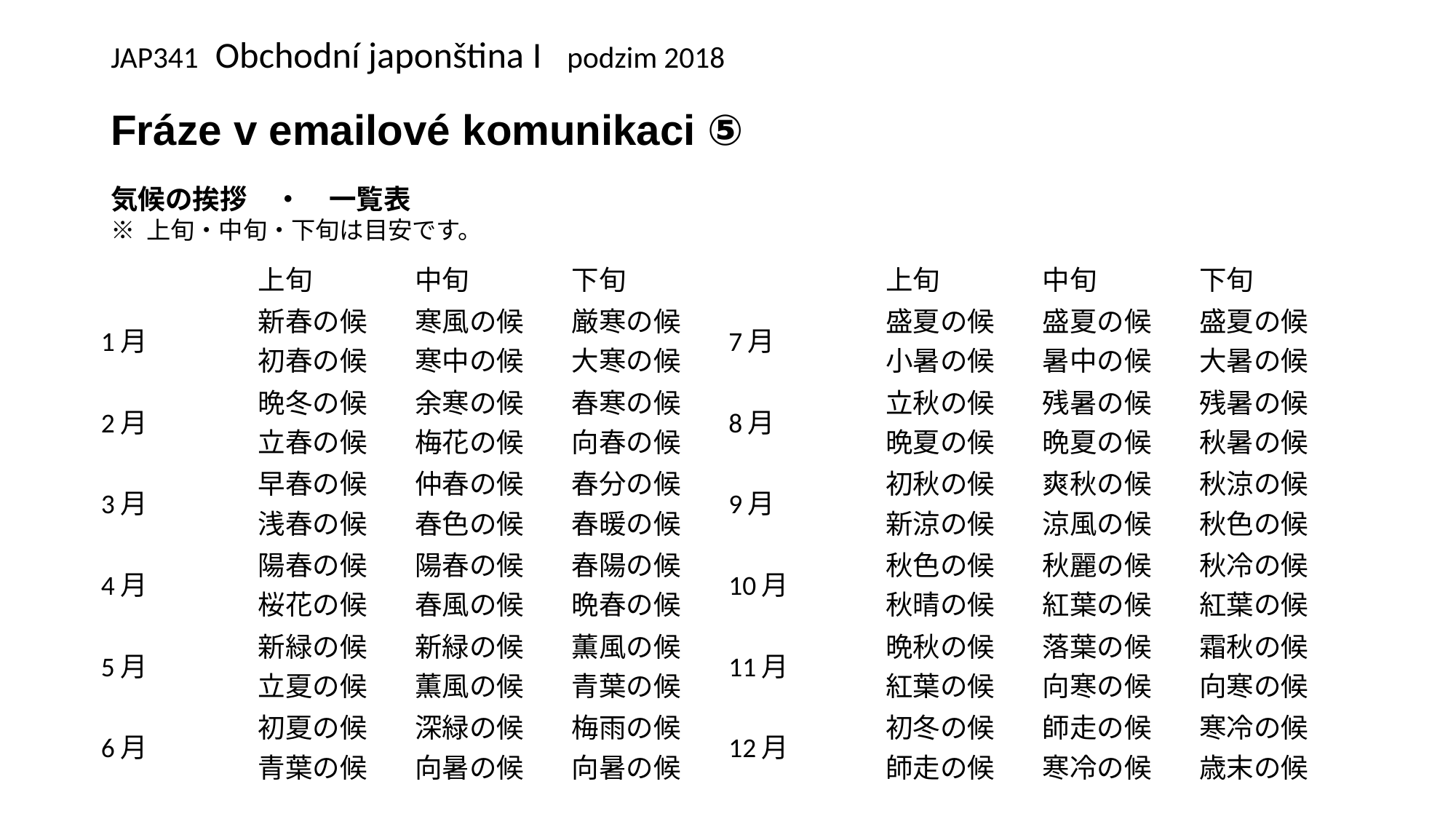

# JAP341  Obchodní japonština I   podzim 2018
Fráze v emailové komunikaci ⑤

気候の挨拶　・　一覧表
※ 上旬・中旬・下旬は目安です。
|  | 上旬 | 中旬 | 下旬 |  | 上旬 | 中旬 | 下旬 |
| --- | --- | --- | --- | --- | --- | --- | --- |
| 1月 | 新春の候 初春の候 | 寒風の候 寒中の候 | 厳寒の候 大寒の候 | 7月 | 盛夏の候 小暑の候 | 盛夏の候 暑中の候 | 盛夏の候 大暑の候 |
| 2月 | 晩冬の候 立春の候 | 余寒の候 梅花の候 | 春寒の候 向春の候 | 8月 | 立秋の候 晩夏の候 | 残暑の候 晩夏の候 | 残暑の候 秋暑の候 |
| 3月 | 早春の候 浅春の候 | 仲春の候 春色の候 | 春分の候 春暖の候 | 9月 | 初秋の候 新涼の候 | 爽秋の候 涼風の候 | 秋涼の候 秋色の候 |
| 4月 | 陽春の候 桜花の候 | 陽春の候 春風の候 | 春陽の候 晩春の候 | 10月 | 秋色の候 秋晴の候 | 秋麗の候 紅葉の候 | 秋冷の候 紅葉の候 |
| 5月 | 新緑の候 立夏の候 | 新緑の候 薫風の候 | 薫風の候 青葉の候 | 11月 | 晩秋の候 紅葉の候 | 落葉の候 向寒の候 | 霜秋の候 向寒の候 |
| 6月 | 初夏の候 青葉の候 | 深緑の候 向暑の候 | 梅雨の候 向暑の候 | 12月 | 初冬の候 師走の候 | 師走の候 寒冷の候 | 寒冷の候 歳末の候 |